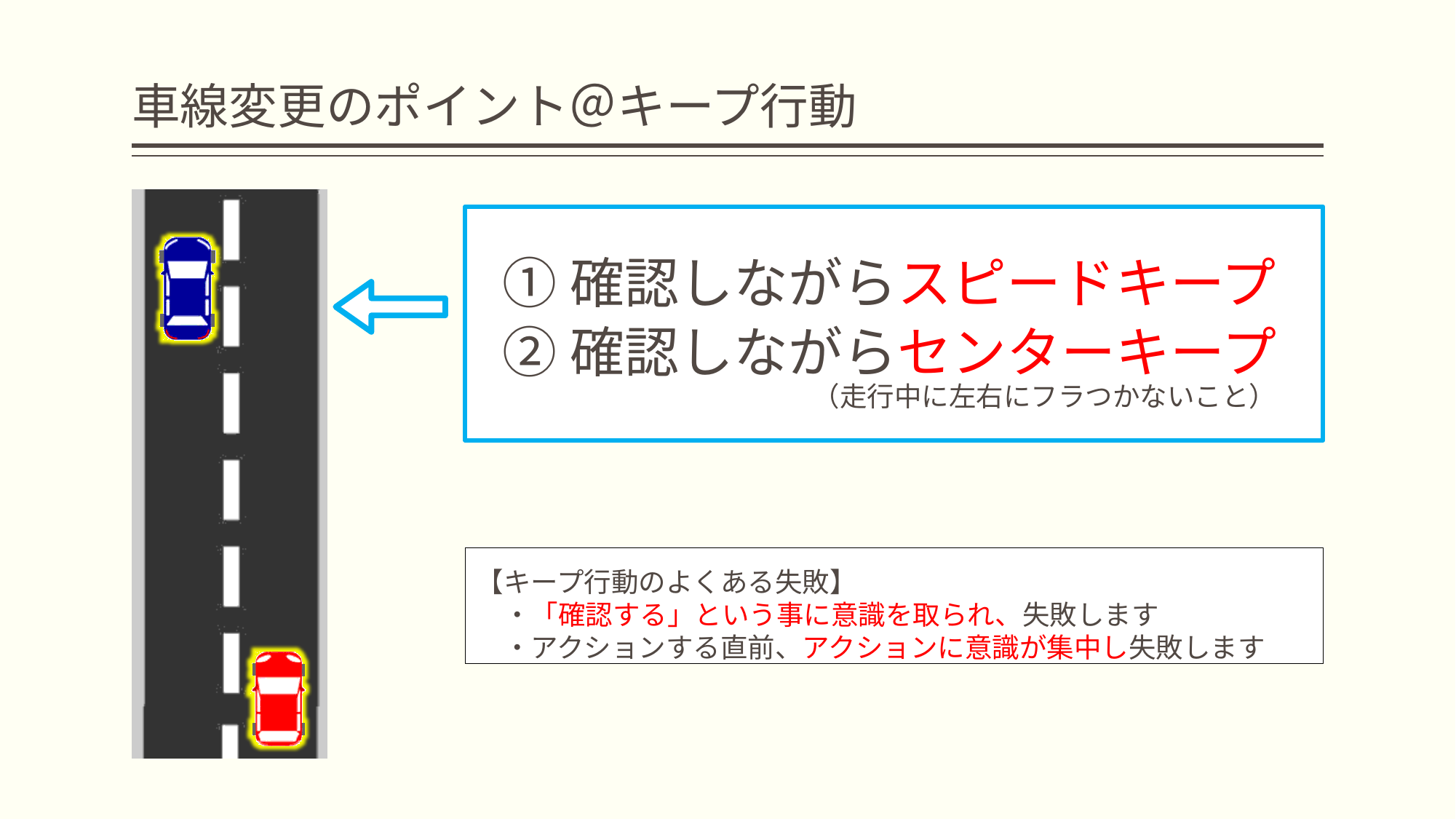

# 車線変更のポイント＠キープ行動

①確認しながらスピードキープ

②確認しながらセンターキープ
（走行中に左右にフラつかないこと）
【キープ行動のよくある失敗】
　・「確認する」という事に意識を取られ、失敗します
　・アクションする直前、アクションに意識が集中し失敗します